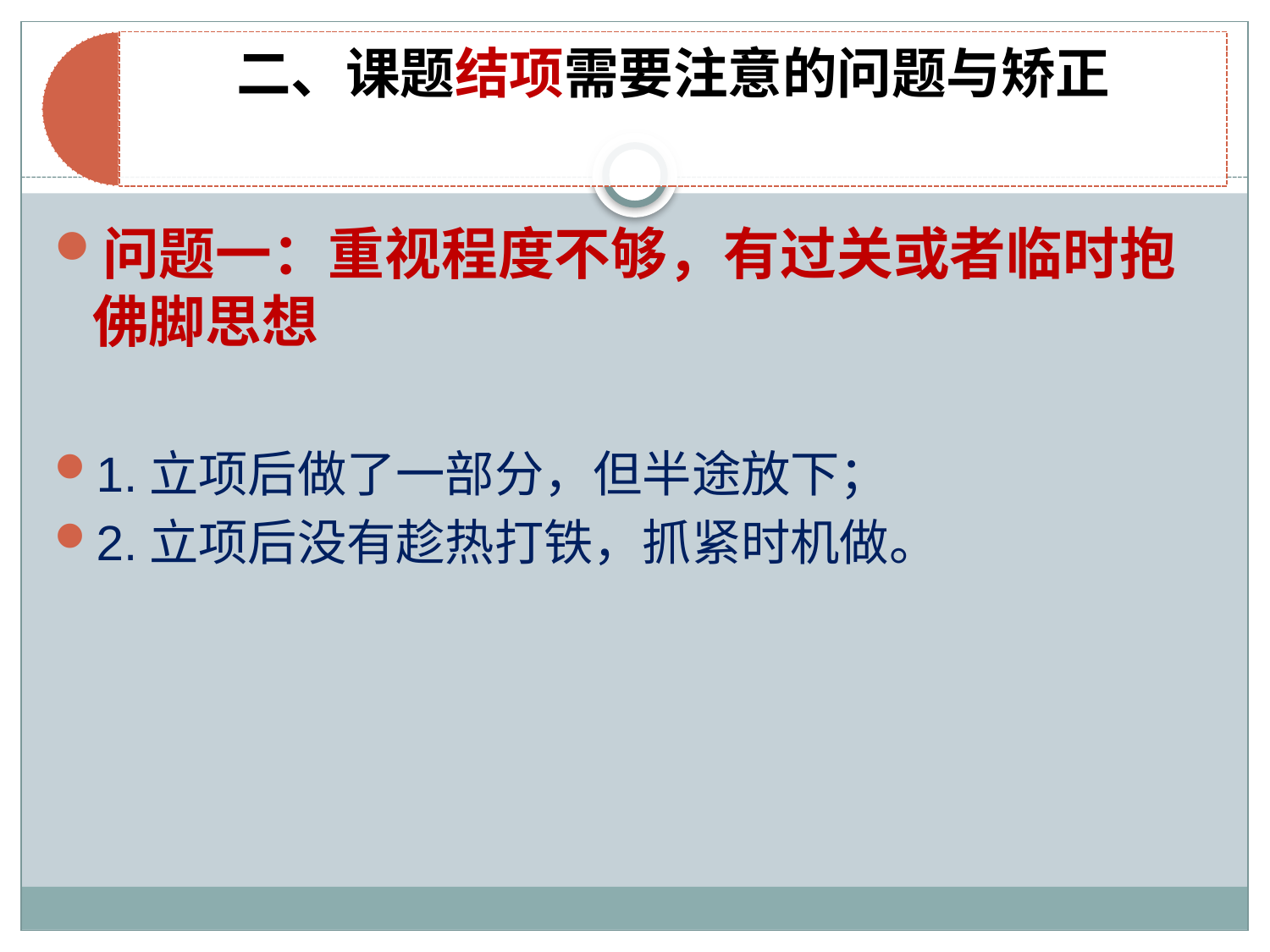

二、课题结项需要注意的问题与矫正
问题一：重视程度不够，有过关或者临时抱佛脚思想

1.立项后做了一部分，但半途放下；
2.立项后没有趁热打铁，抓紧时机做。